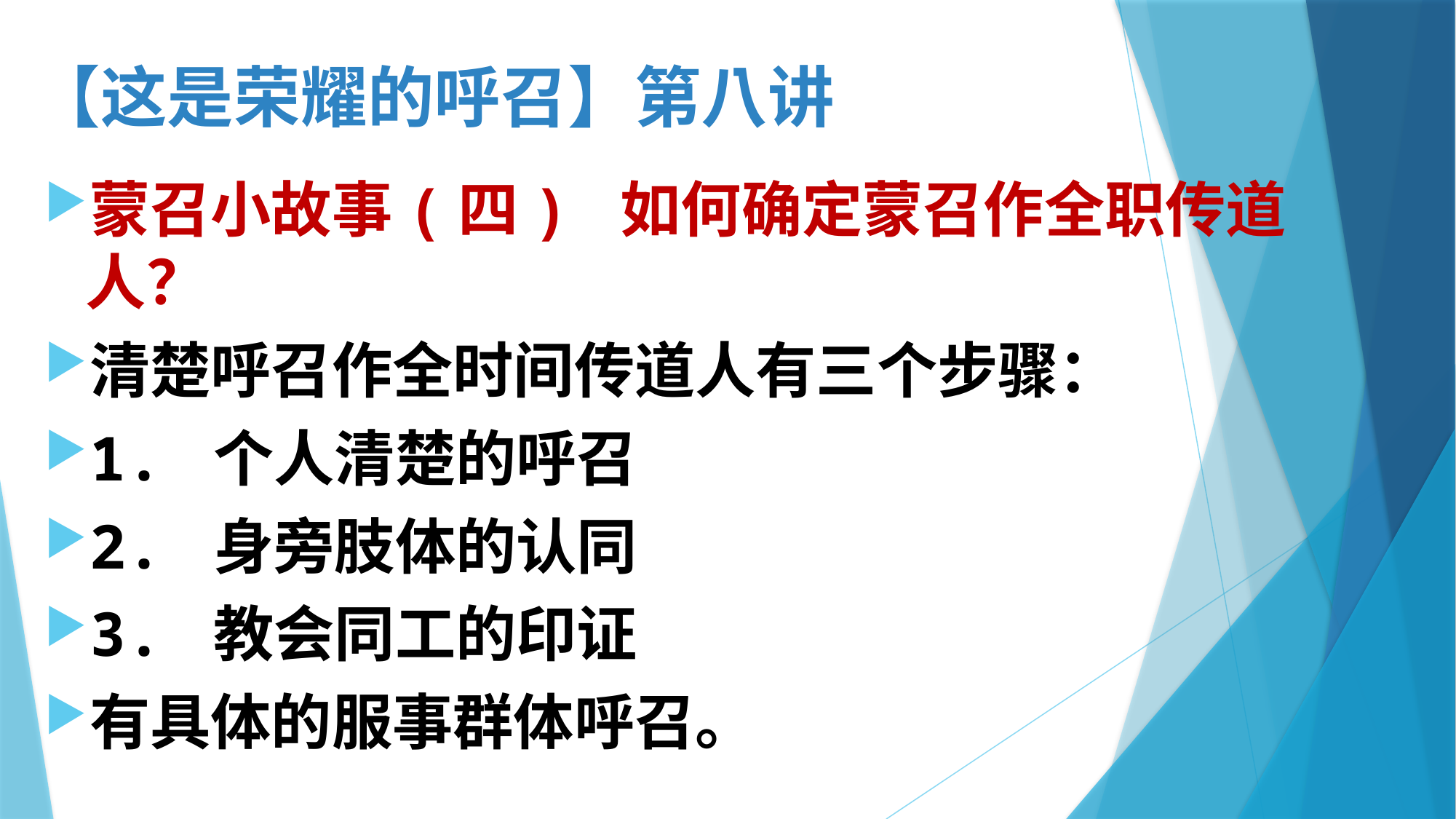

# 【这是荣耀的呼召】第八讲
蒙召小故事(四) 如何确定蒙召作全职传道人？
清楚呼召作全时间传道人有三个步骤：
1. 个人清楚的呼召
2. 身旁肢体的认同
3. 教会同工的印证
有具体的服事群体呼召。